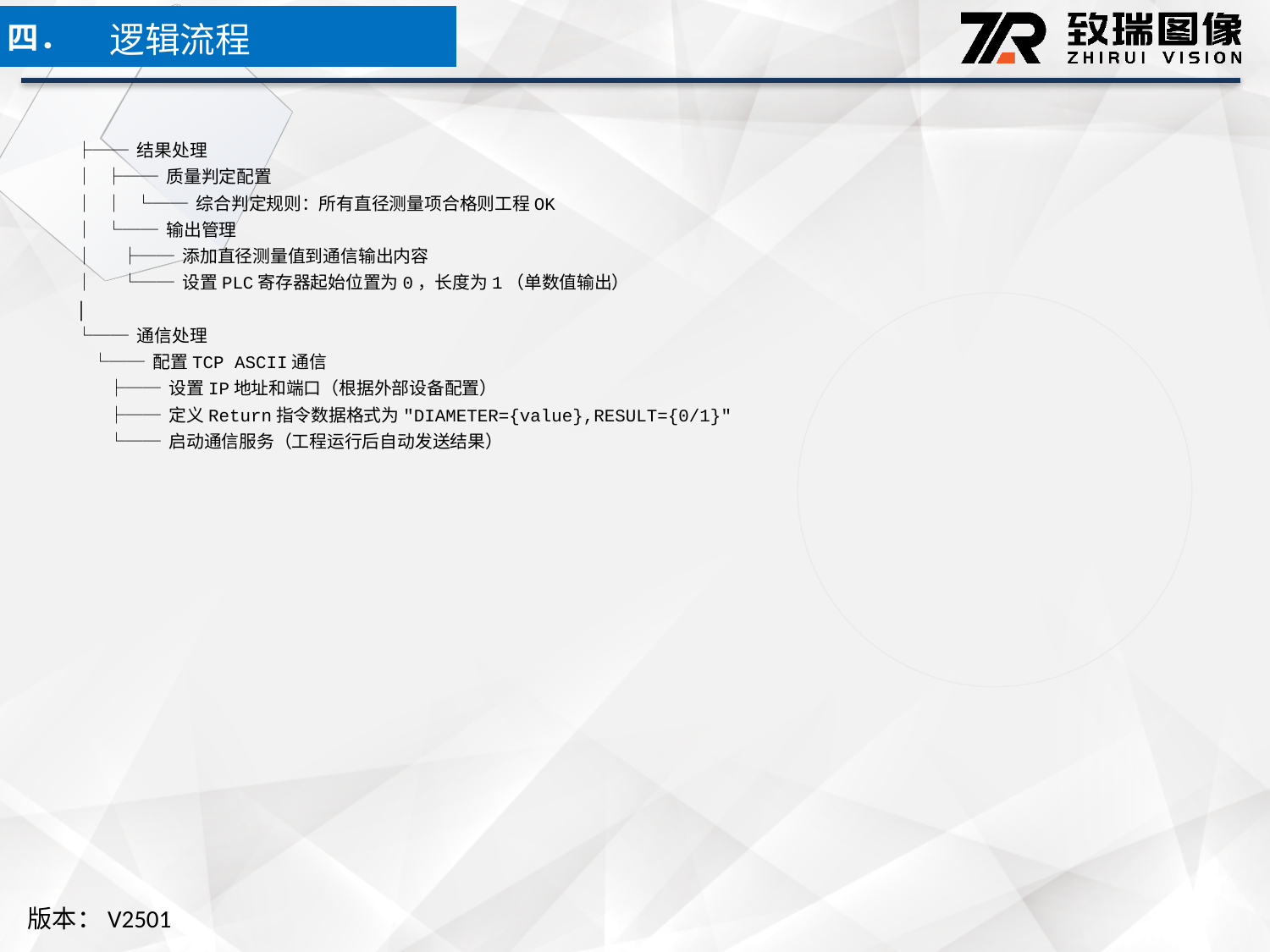

逻辑流程
四．

├── 结果处理
│   ├── 质量判定配置
│   │   └── 综合判定规则：所有直径测量项合格则工程OK
│   └── 输出管理
│       ├── 添加直径测量值到通信输出内容
│       └── 设置PLC寄存器起始位置为0，长度为1（单数值输出）
│
└── 通信处理
    └── 配置TCP ASCII通信
        ├── 设置IP地址和端口（根据外部设备配置）
        ├── 定义Return指令数据格式为"DIAMETER={value},RESULT={0/1}"
        └── 启动通信服务（工程运行后自动发送结果）